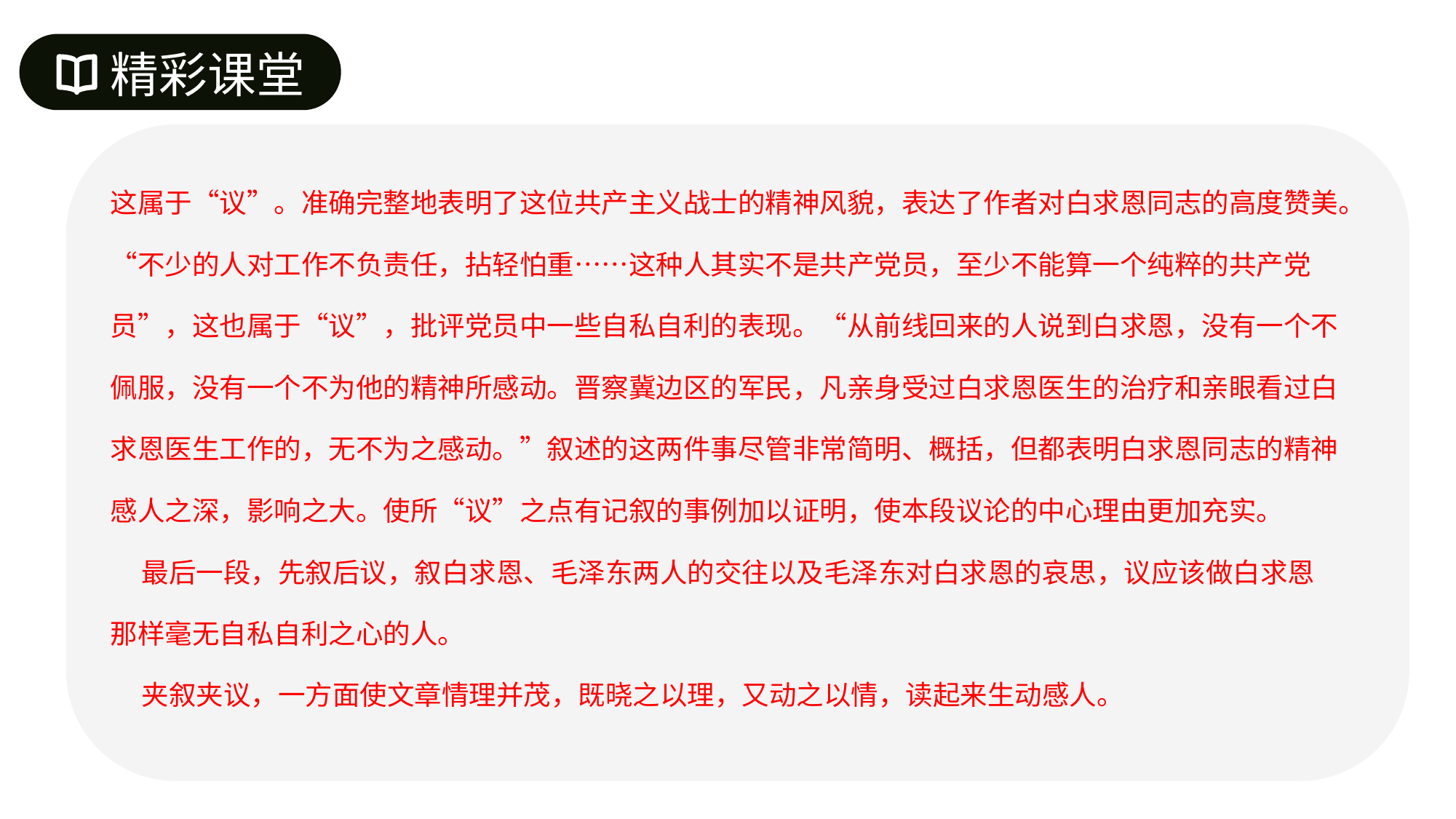

精彩课堂

这属于“议”。准确完整地表明了这位共产主义战士的精神风貌，表达了作者对白求恩同志的高度赞美。“不少的人对工作不负责任，拈轻怕重……这种人其实不是共产党员，至少不能算一个纯粹的共产党员”，这也属于“议”，批评党员中一些自私自利的表现。“从前线回来的人说到白求恩，没有一个不佩服，没有一个不为他的精神所感动。晋察冀边区的军民，凡亲身受过白求恩医生的治疗和亲眼看过白求恩医生工作的，无不为之感动。”叙述的这两件事尽管非常简明、概括，但都表明白求恩同志的精神感人之深，影响之大。使所“议”之点有记叙的事例加以证明，使本段议论的中心理由更加充实。
    最后一段，先叙后议，叙白求恩、毛泽东两人的交往以及毛泽东对白求恩的哀思，议应该做白求恩那样毫无自私自利之心的人。
    夹叙夹议，一方面使文章情理并茂，既晓之以理，又动之以情，读起来生动感人。